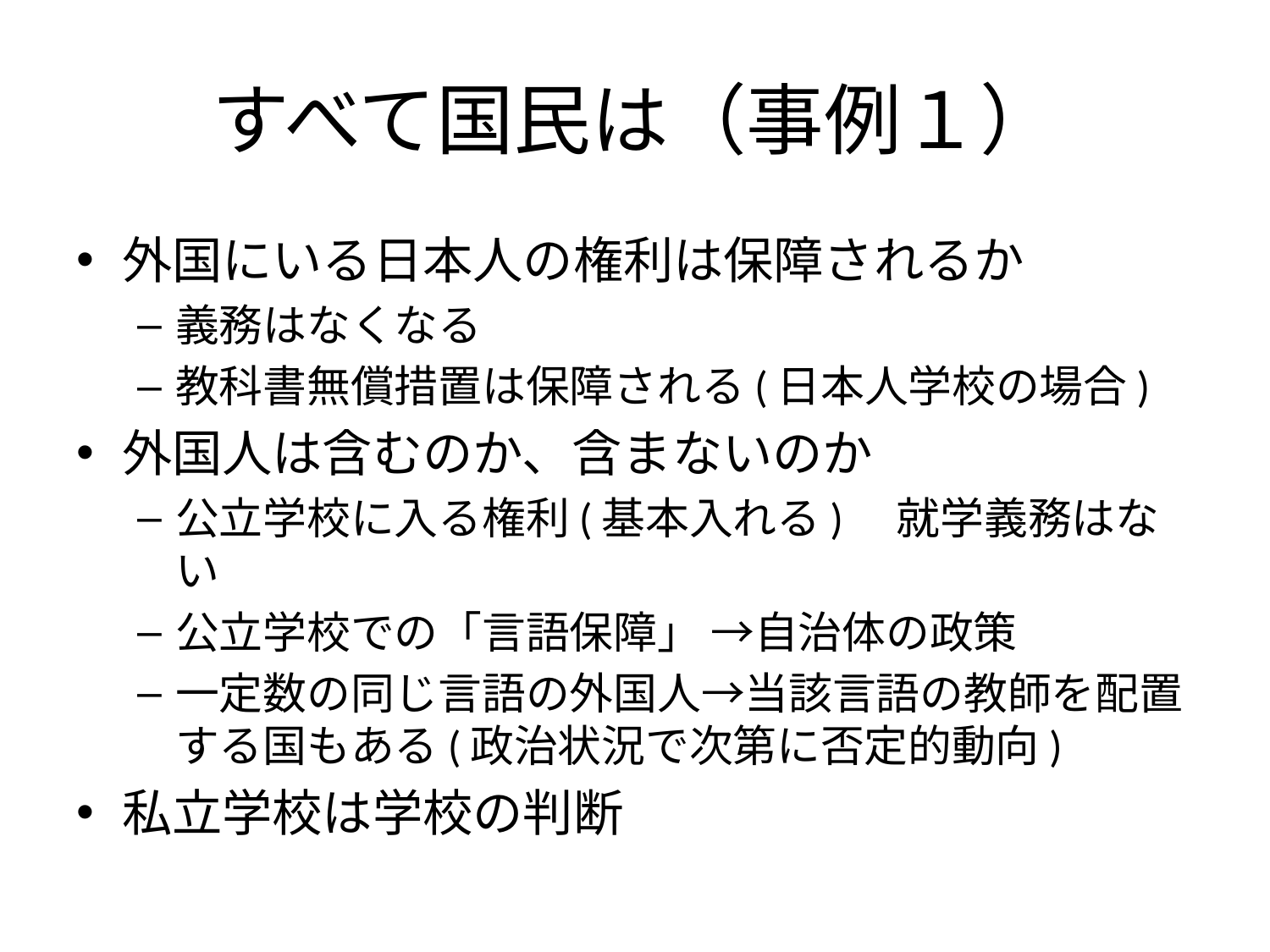

# すべて国民は（事例１）
外国にいる日本人の権利は保障されるか
義務はなくなる
教科書無償措置は保障される(日本人学校の場合)
外国人は含むのか、含まないのか
公立学校に入る権利(基本入れる)　就学義務はない
公立学校での「言語保障」 →自治体の政策
一定数の同じ言語の外国人→当該言語の教師を配置する国もある(政治状況で次第に否定的動向)
私立学校は学校の判断